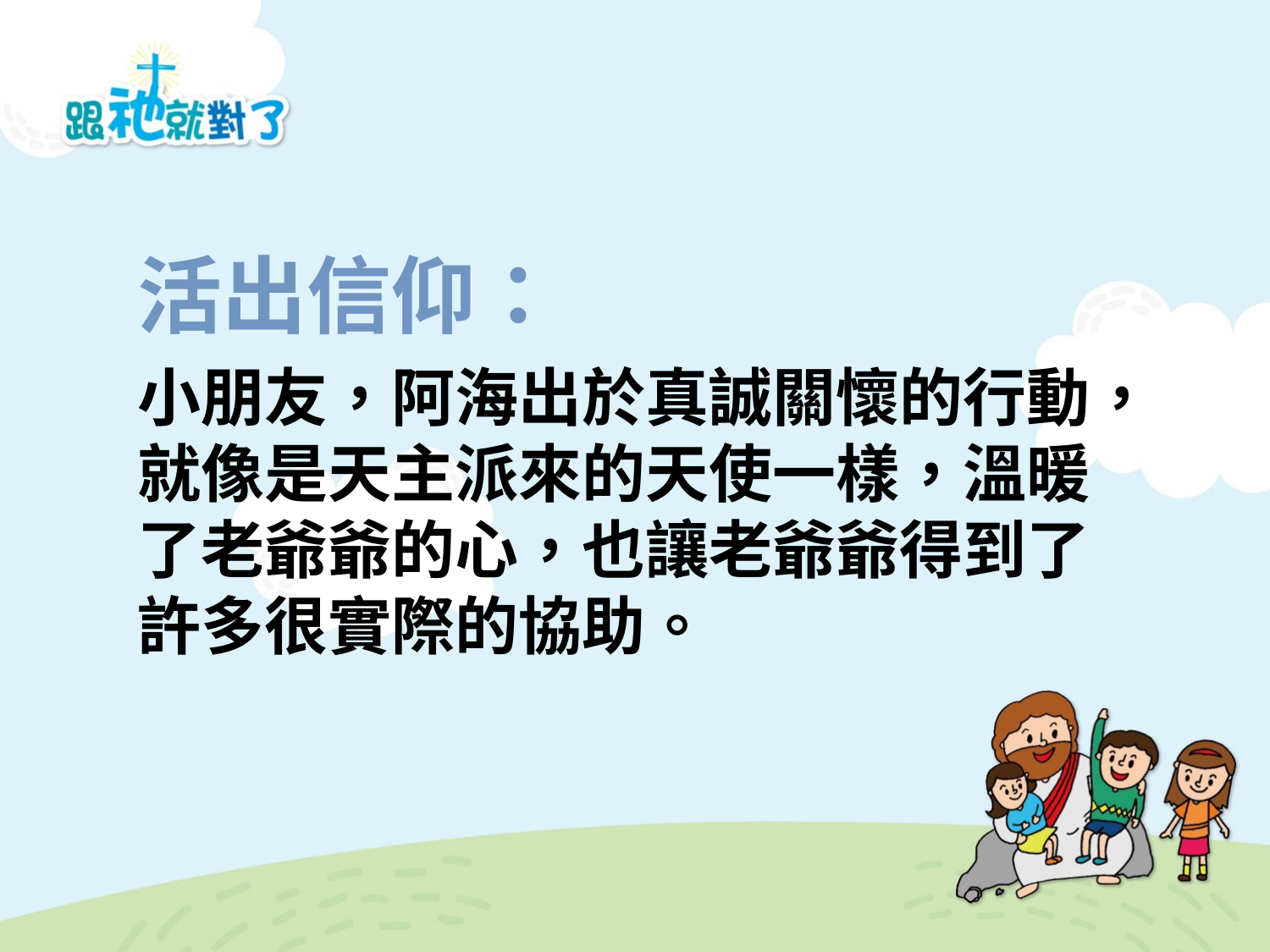

活出信仰：
小朋友，阿海出於真誠關懷的行動，就像是天主派來的天使一樣，溫暖了老爺爺的心，也讓老爺爺得到了許多很實際的協助。